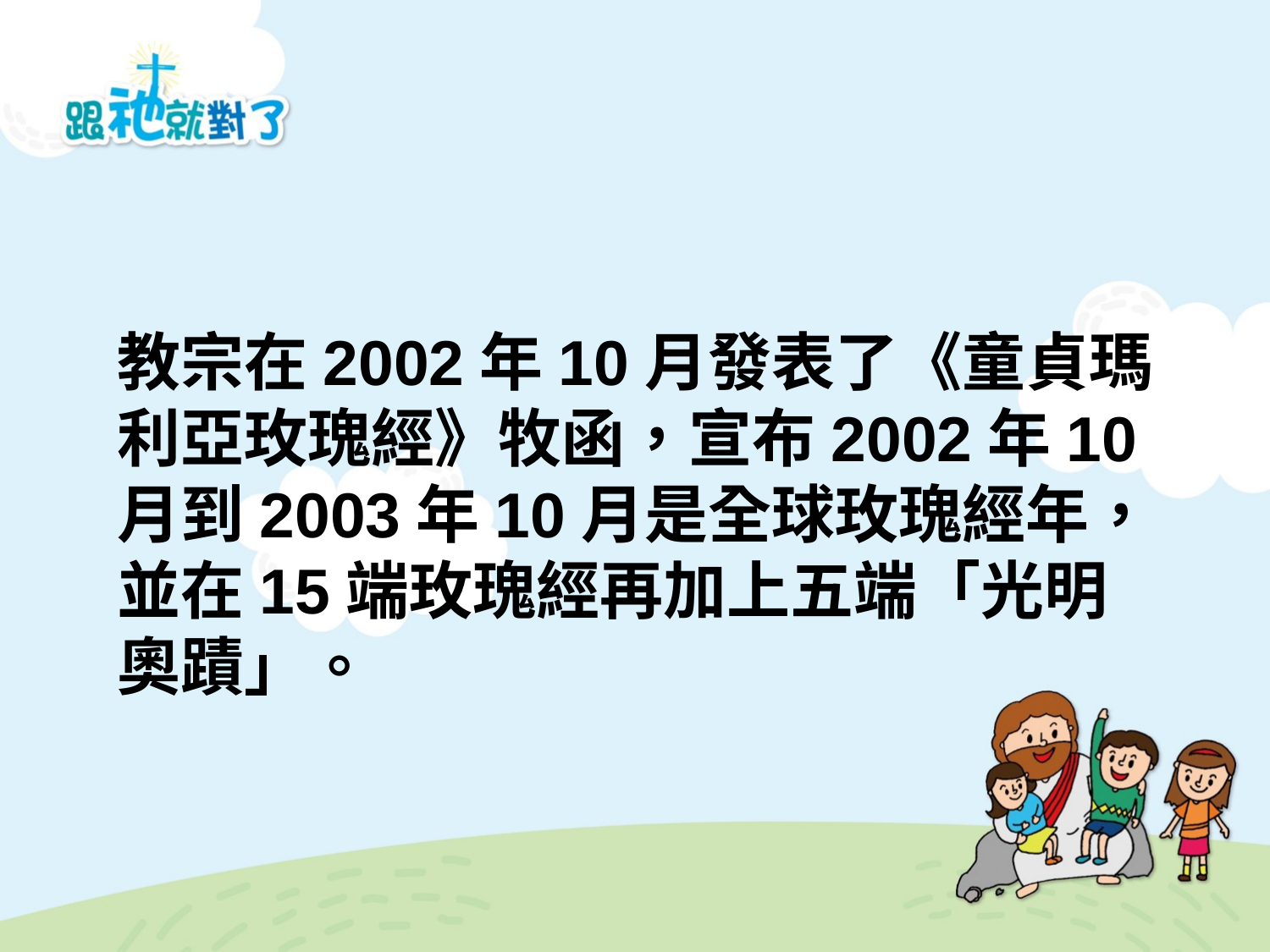

教宗在2002年10月發表了《童貞瑪利亞玫瑰經》牧函，宣布2002年10月到2003年10月是全球玫瑰經年，並在15端玫瑰經再加上五端「光明奧蹟」。